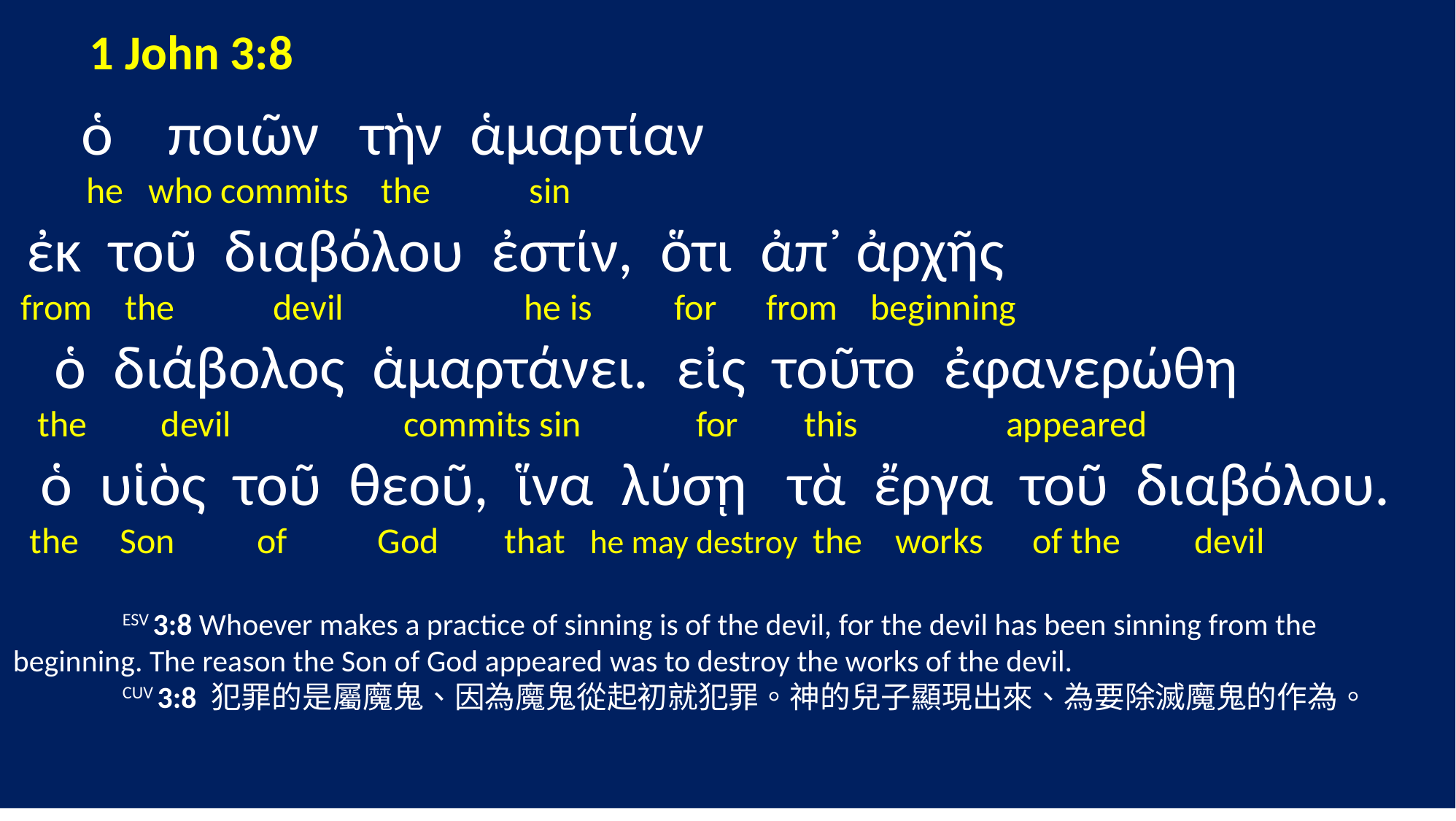

1 John 3:8

     ὁ    ποιῶν   τὴν  ἁμαρτίαν
         he   who commits    the            sin
 ἐκ  τοῦ  διαβόλου  ἐστίν,  ὅτι  ἀπ᾽ ἀρχῆς
 from    the            devil                      he is          for      from    beginning
   ὁ  διάβολος  ἁμαρτάνει.  εἰς  τοῦτο  ἐφανερώθη
   the         devil                     commits sin              for        this                  appeared
  ὁ  υἱὸς  τοῦ  θεοῦ,  ἵνα  λύσῃ   τὰ  ἔργα  τοῦ  διαβόλου.
  the     Son          of           God        that   he may destroy  the    works      of the         devil

	ESV 3:8 Whoever makes a practice of sinning is of the devil, for the devil has been sinning from the beginning. The reason the Son of God appeared was to destroy the works of the devil.
	CUV 3:8 犯罪的是屬魔鬼、因為魔鬼從起初就犯罪。神的兒子顯現出來、為要除滅魔鬼的作為。